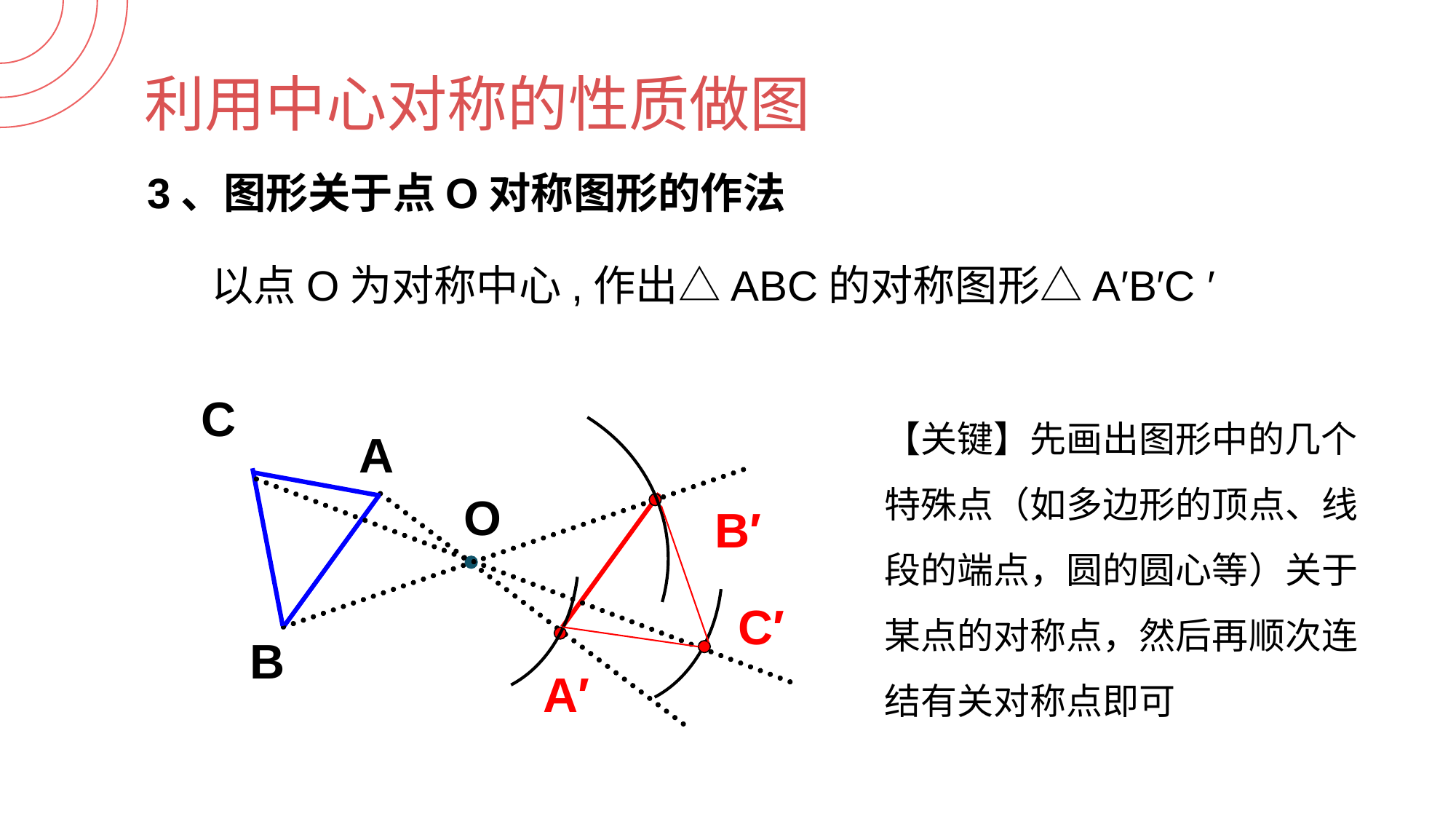

利用中心对称的性质做图
  3、图形关于点O对称图形的作法
以点O为对称中心,作出△ABC的对称图形△A′B′C ′
C
【关键】先画出图形中的几个特殊点（如多边形的顶点、线段的端点，圆的圆心等）关于某点的对称点，然后再顺次连结有关对称点即可

A

O

B′

C′
B

A′